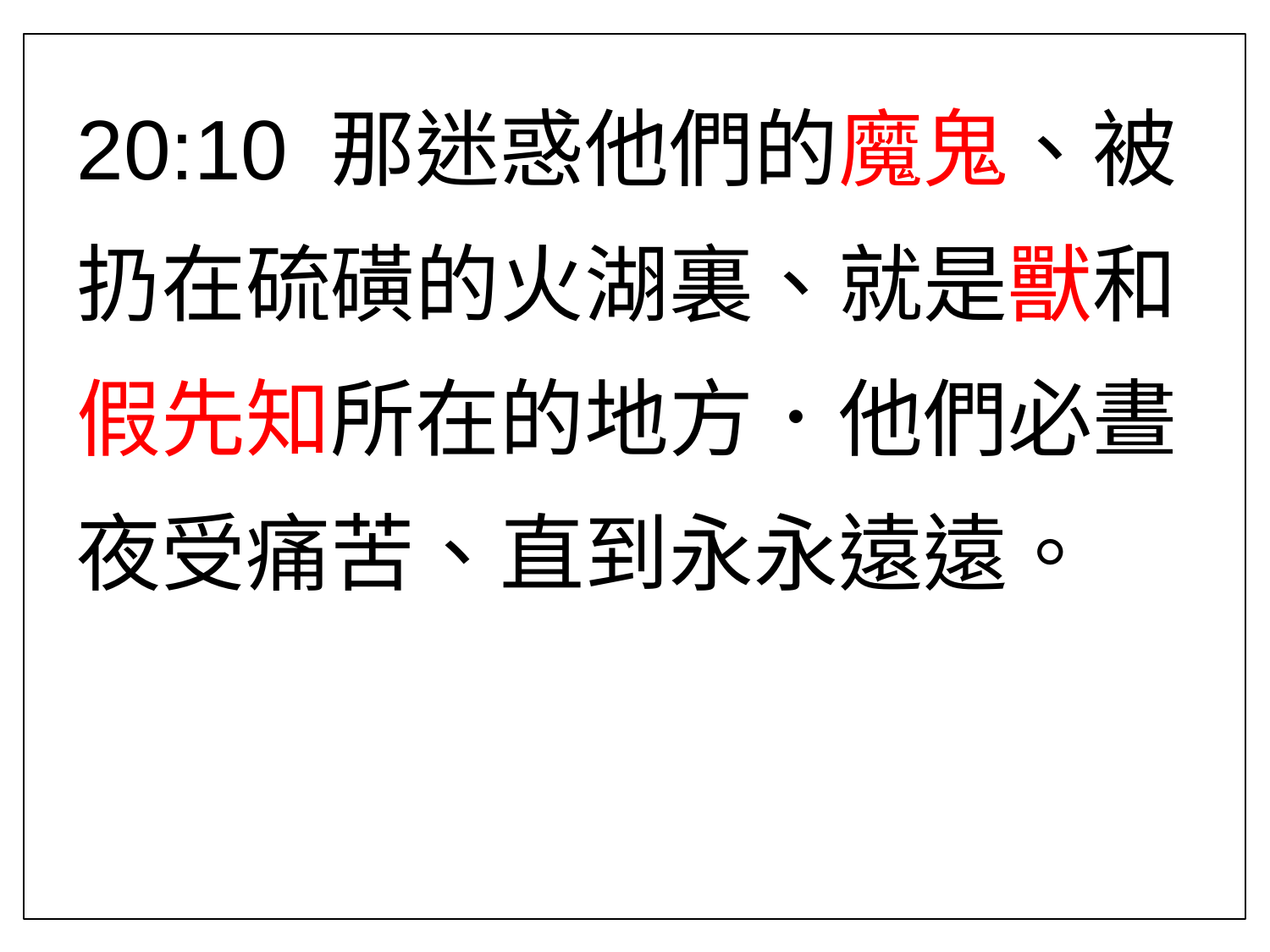

20:10 那迷惑他們的魔鬼、被扔在硫磺的火湖裏、就是獸和假先知所在的地方．他們必晝夜受痛苦、直到永永遠遠。